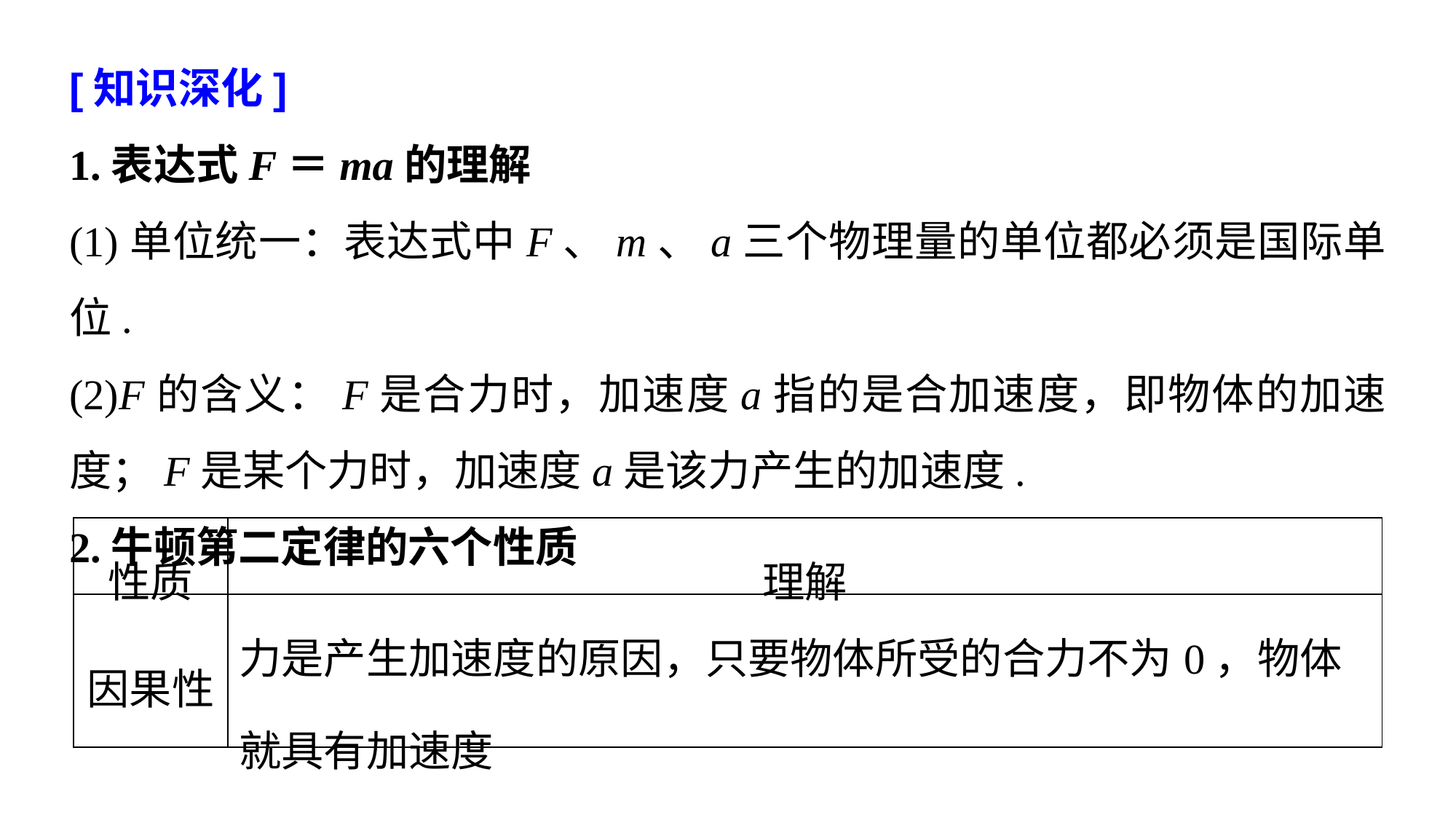

[知识深化]
1.表达式F＝ma的理解
(1)单位统一：表达式中F、m、a三个物理量的单位都必须是国际单位.
(2)F的含义：F是合力时，加速度a指的是合加速度，即物体的加速度；F是某个力时，加速度a是该力产生的加速度.
2.牛顿第二定律的六个性质
| 性质 | 理解 |
| --- | --- |
| 因果性 | 力是产生加速度的原因，只要物体所受的合力不为0，物体就具有加速度 |